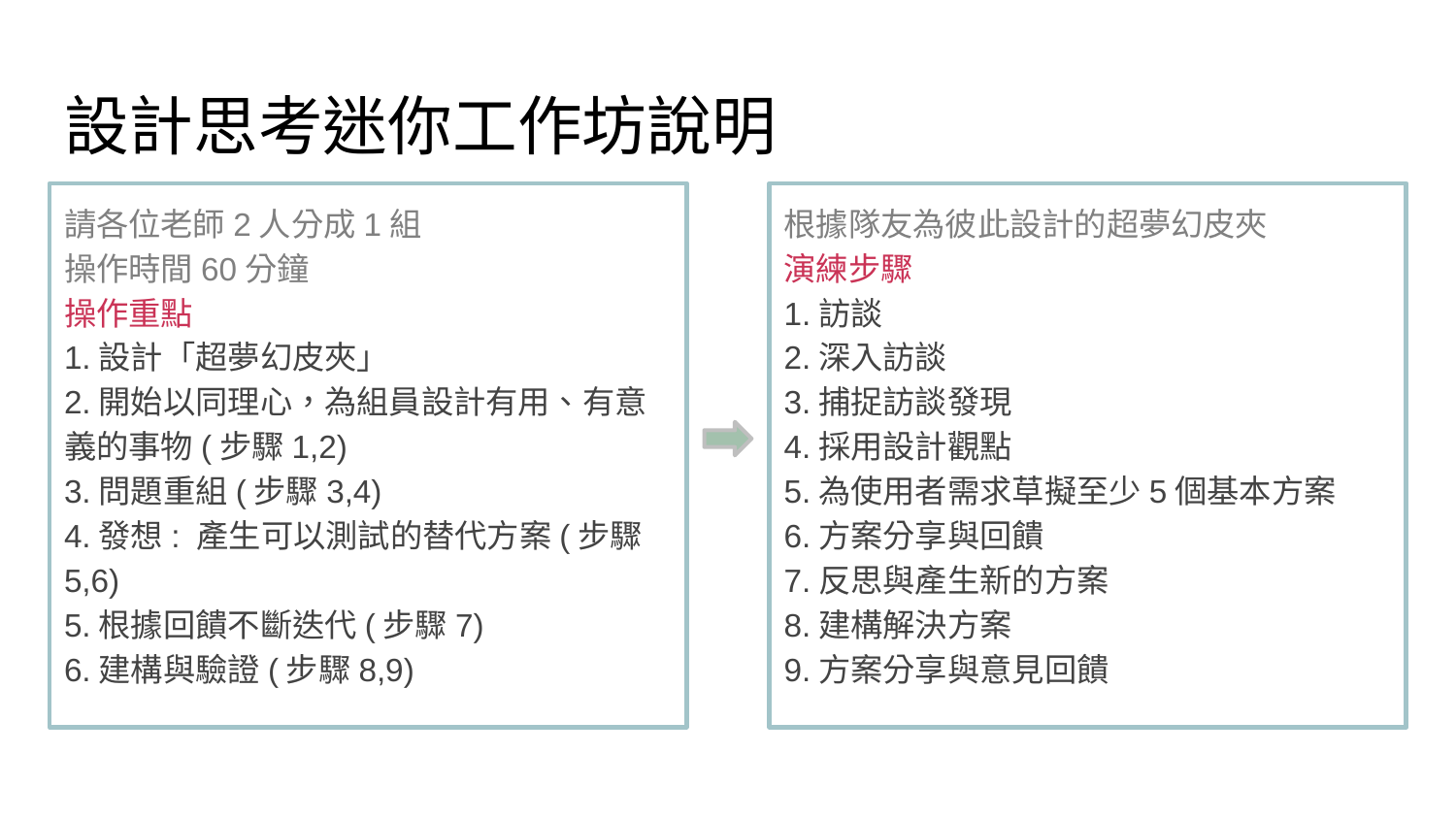

# 設計思考迷你工作坊說明

請各位老師2人分成1組
操作時間60分鐘
操作重點
1.設計「超夢幻皮夾」
2.開始以同理心，為組員設計有用、有意義的事物(步驟1,2)
3.問題重組(步驟3,4)
4.發想: 產生可以測試的替代方案(步驟5,6)
5.根據回饋不斷迭代(步驟7)
6.建構與驗證(步驟8,9)

根據隊友為彼此設計的超夢幻皮夾
演練步驟
1.訪談
2.深入訪談
3.捕捉訪談發現
4.採用設計觀點
5.為使用者需求草擬至少5個基本方案
6.方案分享與回饋
7.反思與產生新的方案
8.建構解決方案
9.方案分享與意見回饋